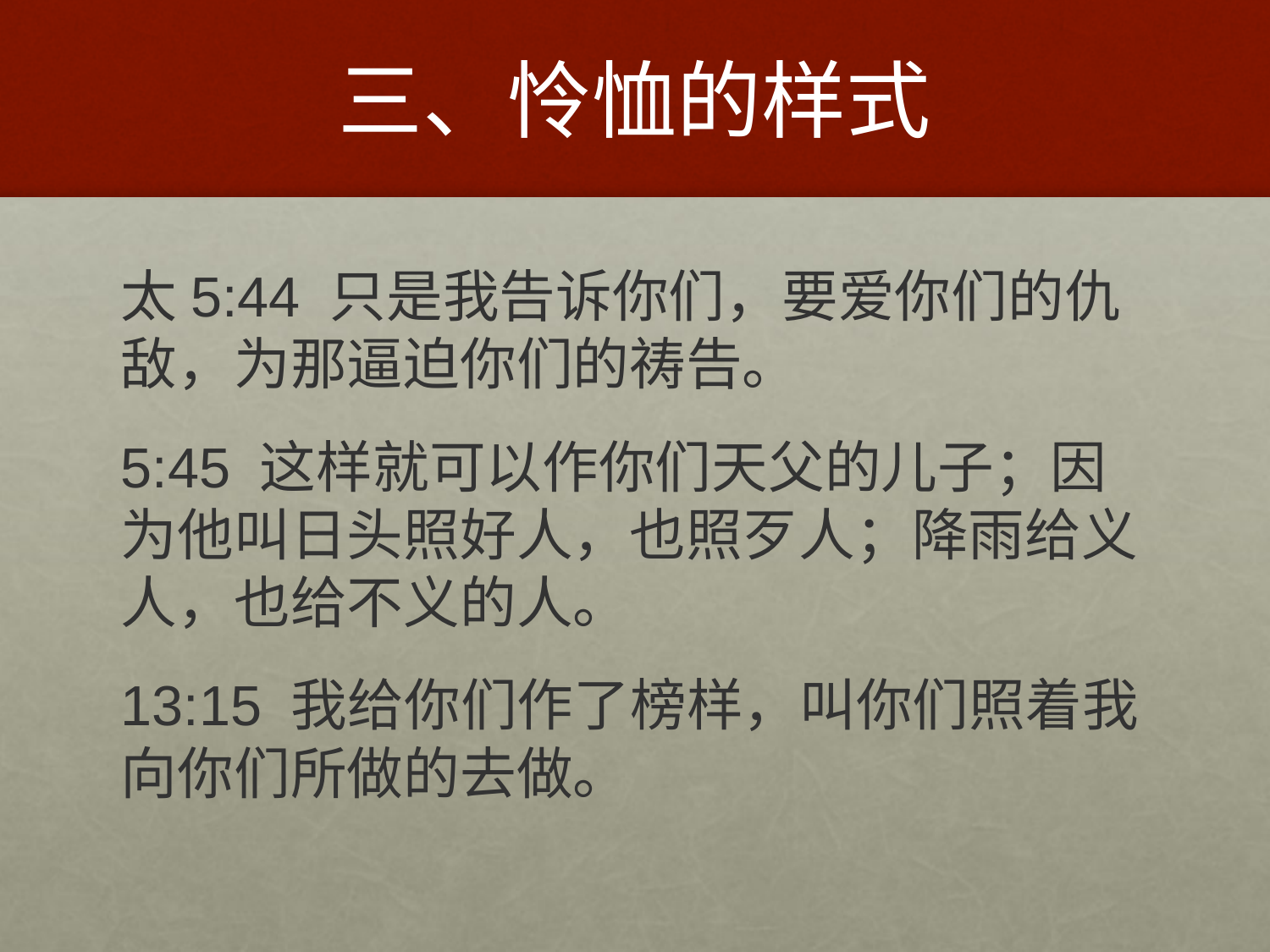

# 三、怜恤的样式
太5:44 只是我告诉你们，要爱你们的仇敌，为那逼迫你们的祷告。
5:45 这样就可以作你们天父的儿子；因为他叫日头照好人，也照歹人；降雨给义人，也给不义的人。
13:15 我给你们作了榜样，叫你们照着我向你们所做的去做。